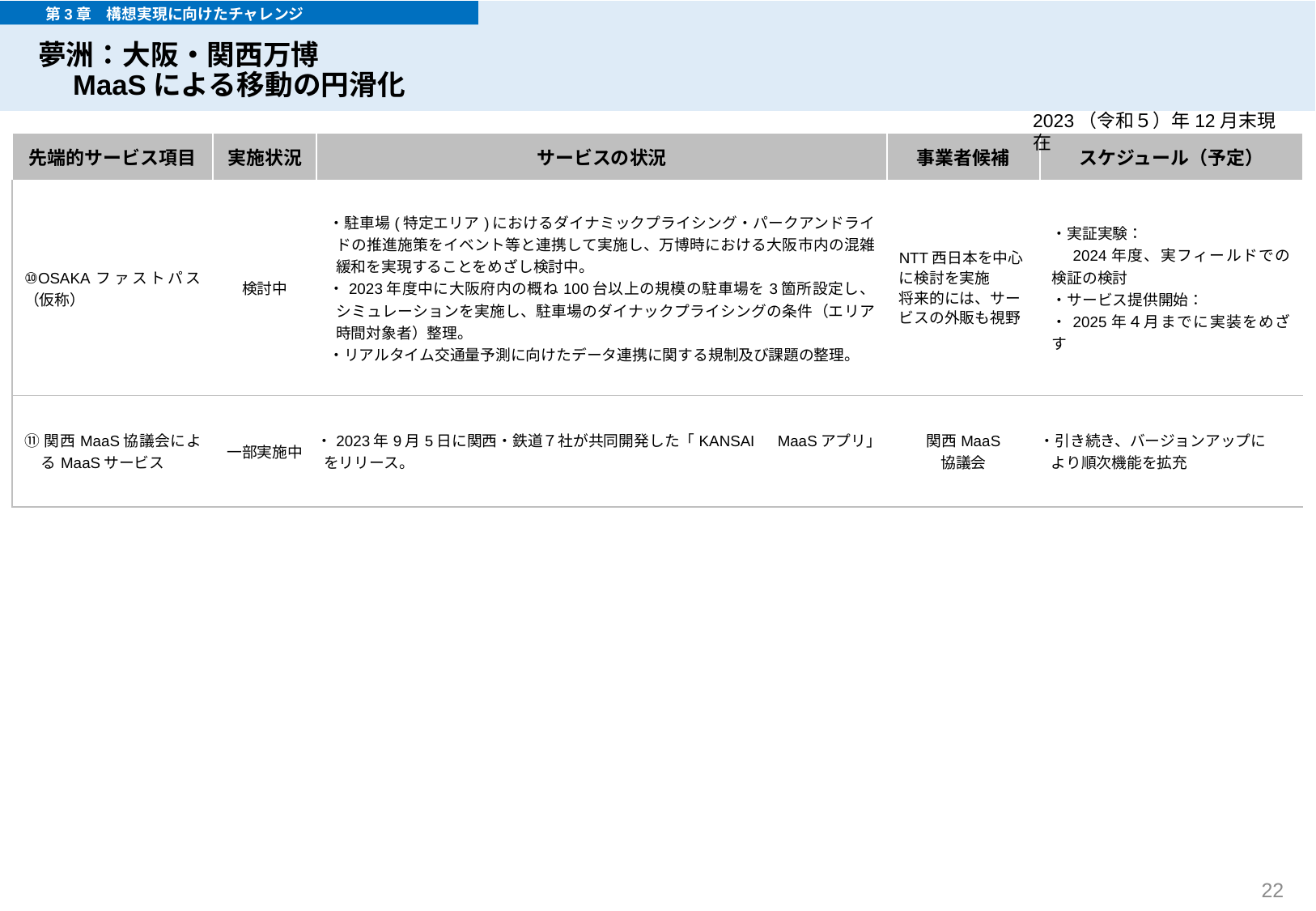

# 夢洲：大阪・関西万博 　MaaSによる移動の円滑化
　　　第3章　構想実現に向けたチャレンジ
2023（令和５）年12月末現在
| 先端的サービス項目 | 実施状況 | サービスの状況 | 事業者候補 | スケジュール（予定） |
| --- | --- | --- | --- | --- |
| ⑩OSAKAファストパス（仮称） | 検討中 | ・駐車場(特定エリア)におけるダイナミックプライシング・パークアンドライドの推進施策をイベント等と連携して実施し、万博時における大阪市内の混雑緩和を実現することをめざし検討中。 ・2023年度中に大阪府内の概ね100台以上の規模の駐車場を3箇所設定し、シミュレーションを実施し、駐車場のダイナックプライシングの条件（エリア時間対象者）整理。 ・リアルタイム交通量予測に向けたデータ連携に関する規制及び課題の整理。 | NTT西日本を中心に検討を実施 将来的には、サービスの外販も視野 | ・実証実験： 　2024年度、実フィールドでの検証の検討 ・サービス提供開始： ・2025年４月までに実装をめざす |
| ⑪関西MaaS協議会によるMaaSサービス | 一部実施中 | ・2023年9月5日に関西・鉄道７社が共同開発した「KANSAI　MaaSアプリ」をリリース。 | 関西MaaS 協議会 | ・引き続き、バージョンアップに より順次機能を拡充 |
22